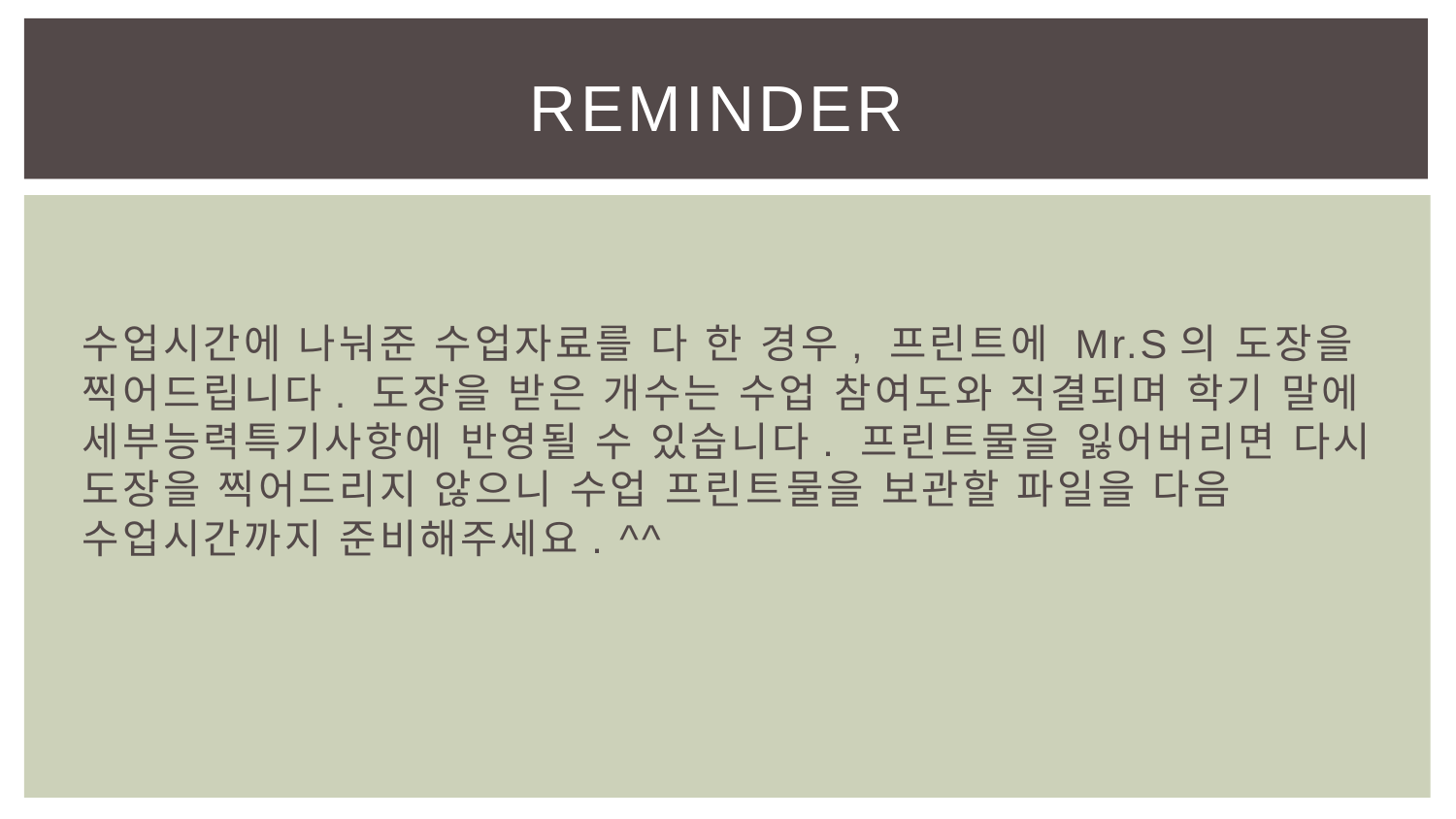

# Reminder
수업시간에 나눠준 수업자료를 다 한 경우, 프린트에 Mr.S의 도장을 찍어드립니다. 도장을 받은 개수는 수업 참여도와 직결되며 학기 말에 세부능력특기사항에 반영될 수 있습니다. 프린트물을 잃어버리면 다시 도장을 찍어드리지 않으니 수업 프린트물을 보관할 파일을 다음 수업시간까지 준비해주세요. ^^